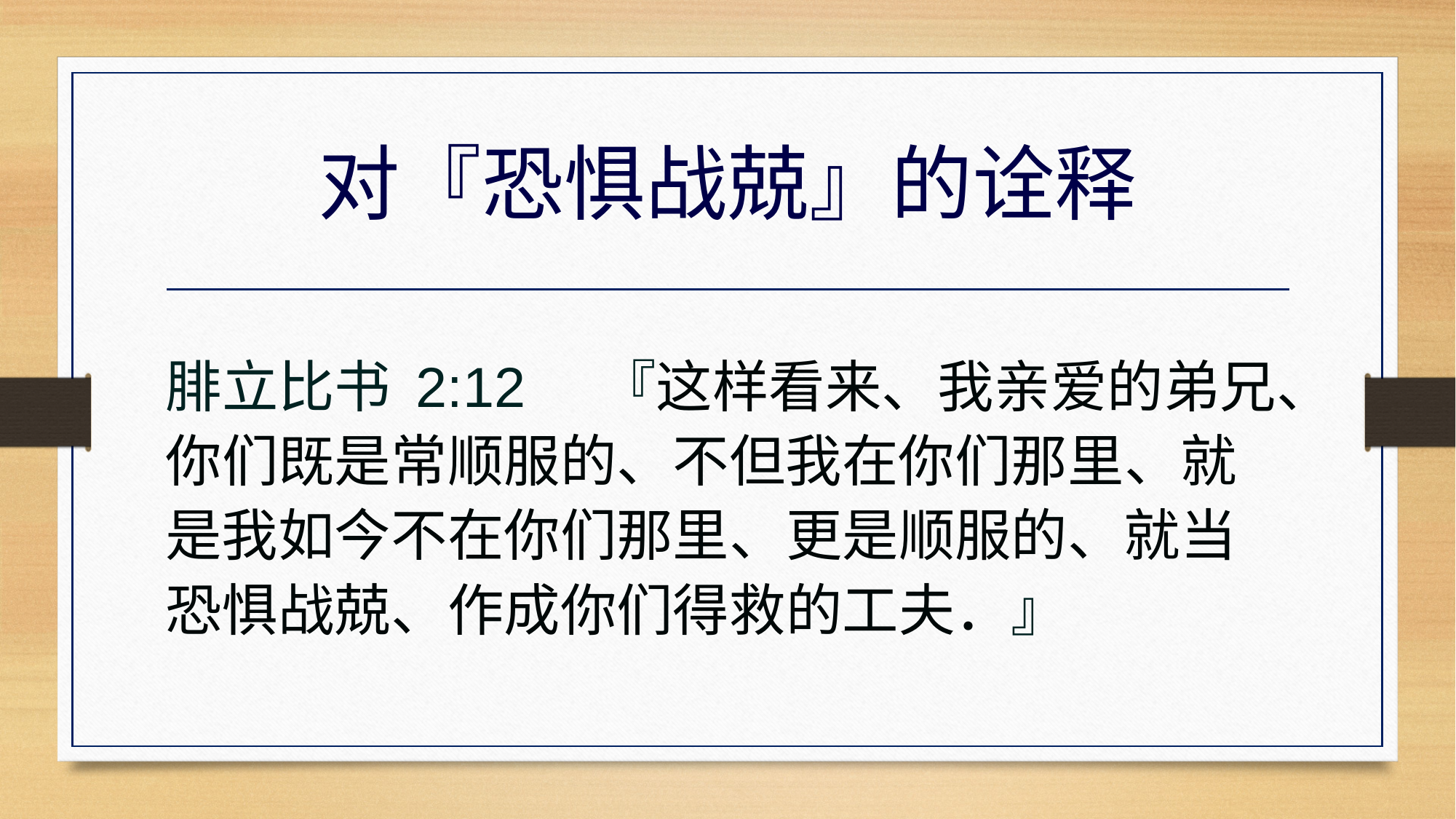

# 对『恐惧战兢』的诠释
腓立比书 2:12	 『这样看来、我亲爱的弟兄、你们既是常顺服的、不但我在你们那里、就是我如今不在你们那里、更是顺服的、就当恐惧战兢、作成你们得救的工夫．』